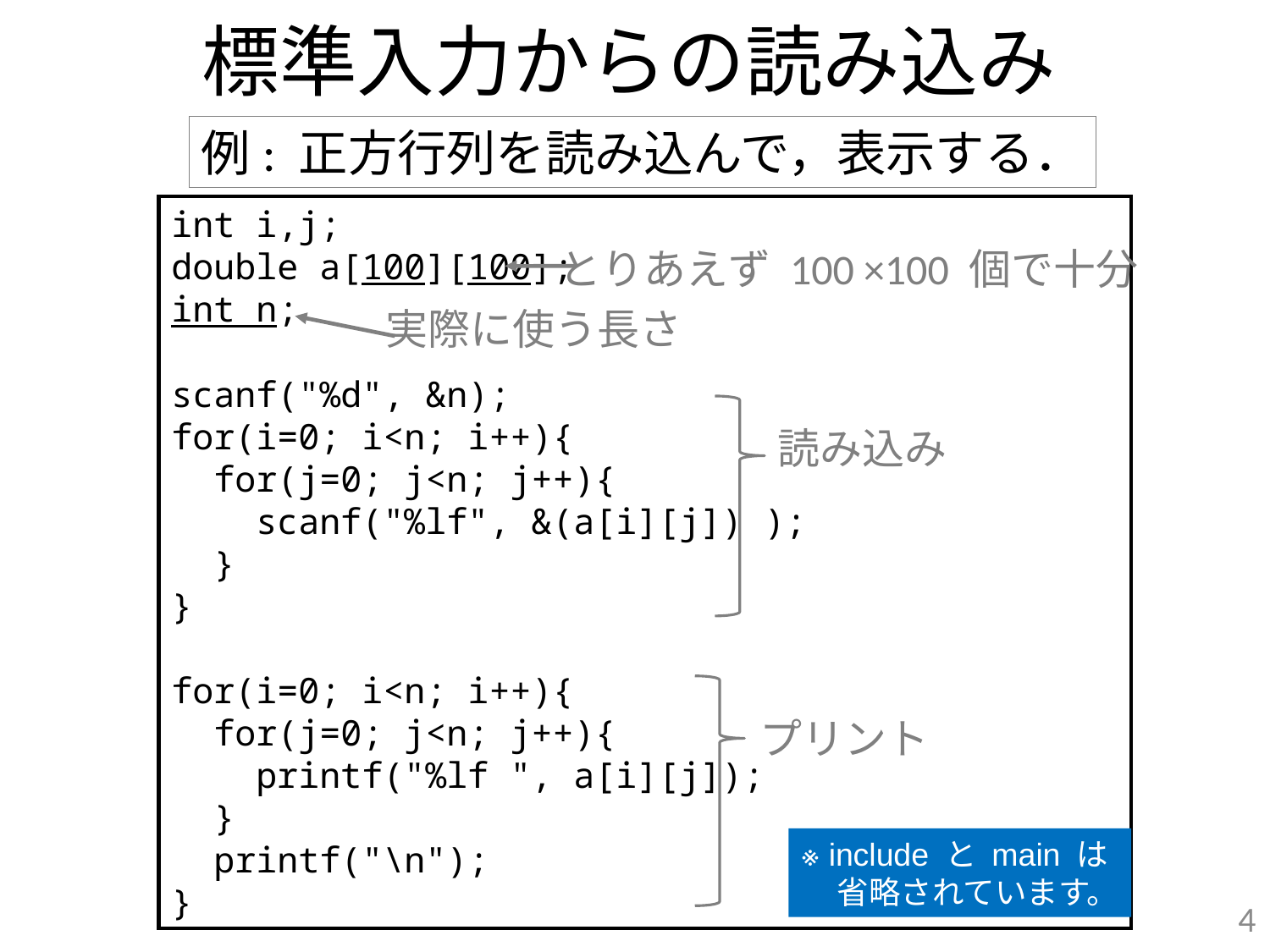

# 標準入力からの読み込み
例: 正方行列を読み込んで，表示する．
int i,j;
double a[100][100];
int n;

scanf("%d", &n);
for(i=0; i<n; i++){
  for(j=0; j<n; j++){
    scanf("%lf", &(a[i][j]) );
  }
}

for(i=0; i<n; i++){
  for(j=0; j<n; j++){
    printf("%lf ", a[i][j]);
  }
  printf("\n");
}
とりあえず 100 ×100 個で十分

実際に使う長さ

読み込み

プリント
※ include と main は
     省略されています。
4